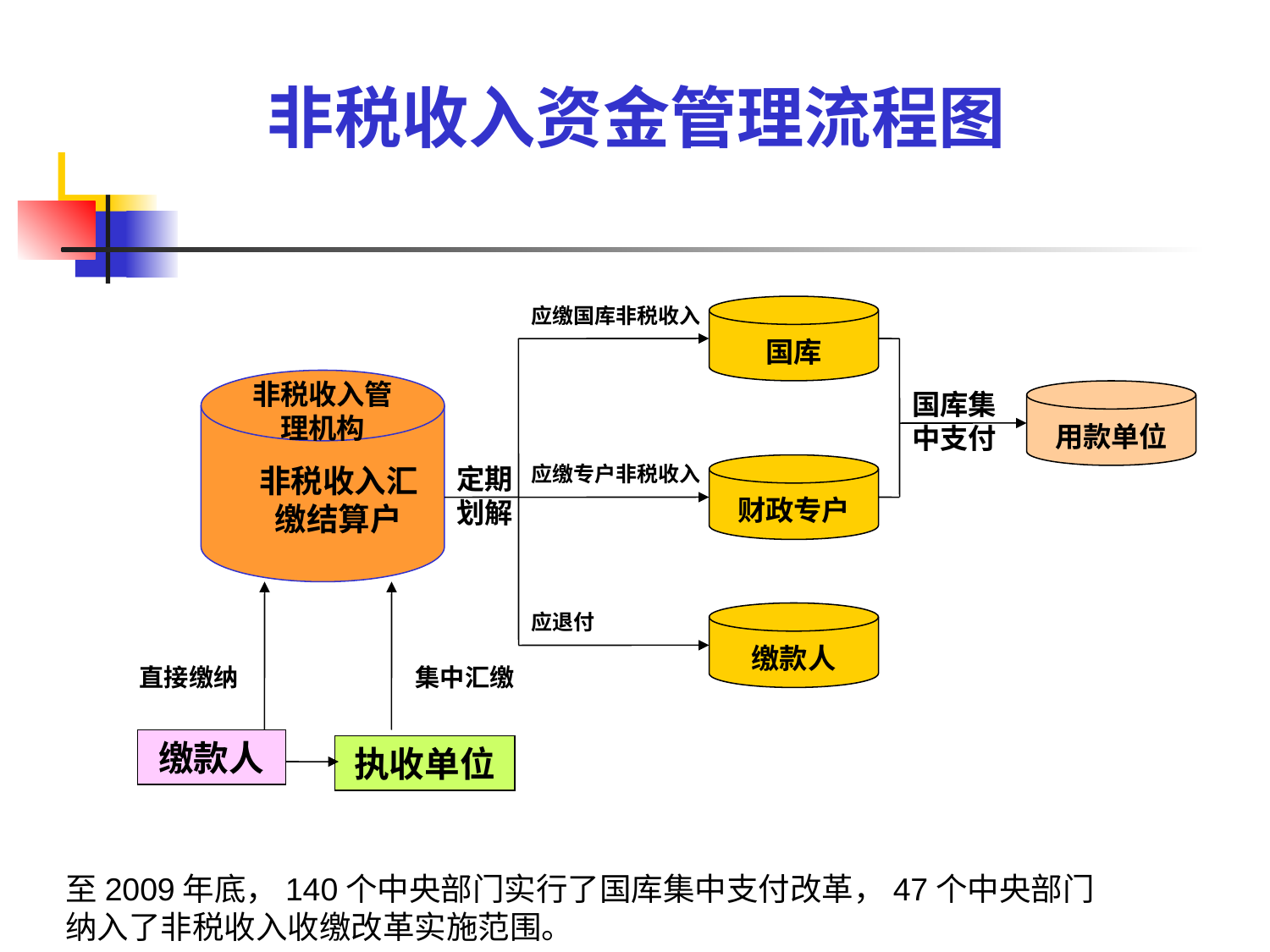

非税收入资金管理流程图
应缴国库非税收入

国库

非税收入管理机构
国库集中支付

用款单位

非税收入汇缴结算户
定期划解
应缴专户非税收入

财政专户

应退付

缴款人

直接缴纳
集中汇缴
缴款人
执收单位

至2009年底，140个中央部门实行了国库集中支付改革，47个中央部门纳入了非税收入收缴改革实施范围。
24